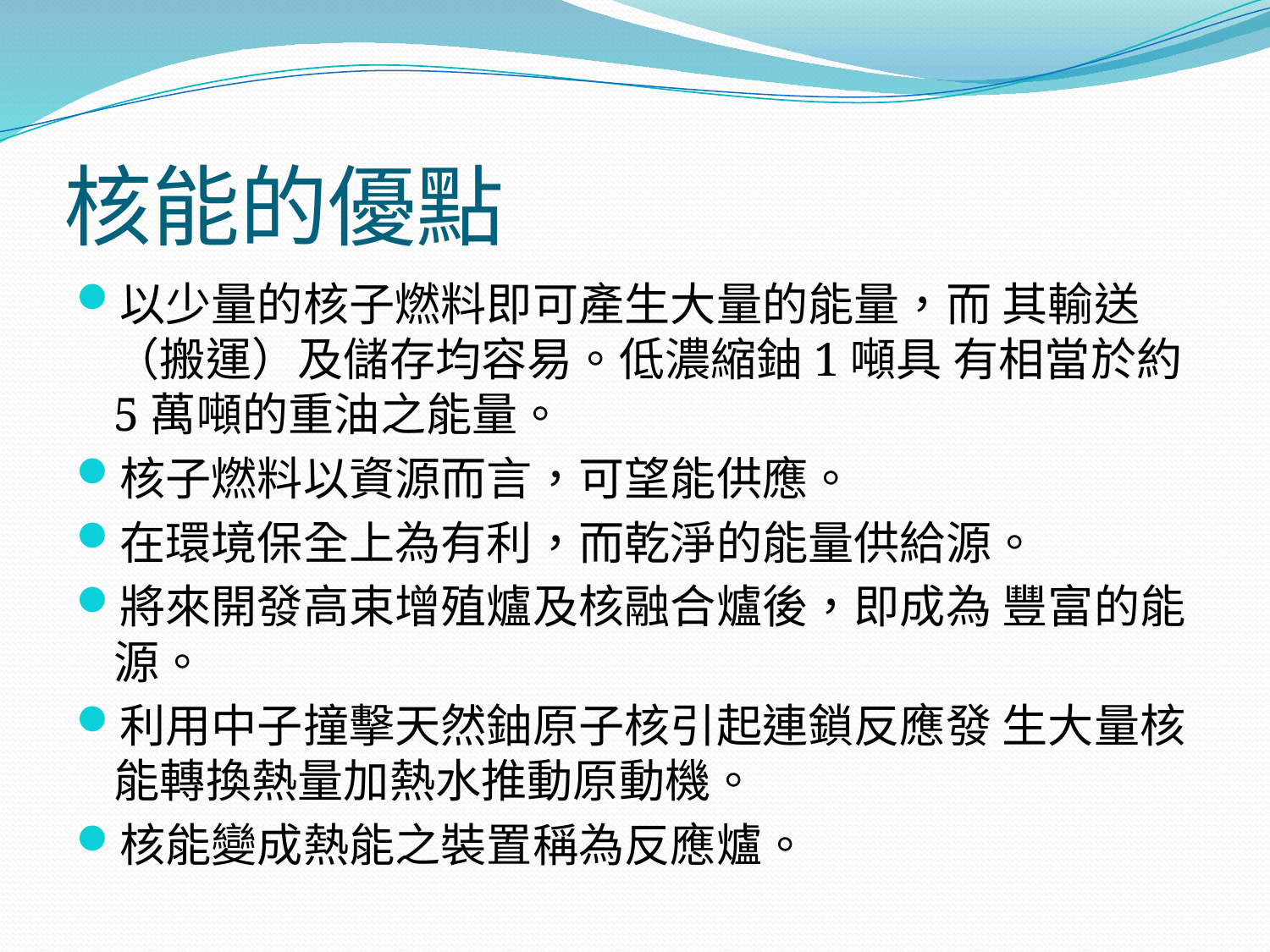

# 核能的優點
以少量的核子燃料即可產生大量的能量，而 其輸送（搬運）及儲存均容易。低濃縮鈾1噸具 有相當於約5萬噸的重油之能量。
核子燃料以資源而言，可望能供應。
在環境保全上為有利，而乾淨的能量供給源。
將來開發高束增殖爐及核融合爐後，即成為 豐富的能源。
利用中子撞擊天然鈾原子核引起連鎖反應發 生大量核能轉換熱量加熱水推動原動機。
核能變成熱能之裝置稱為反應爐。